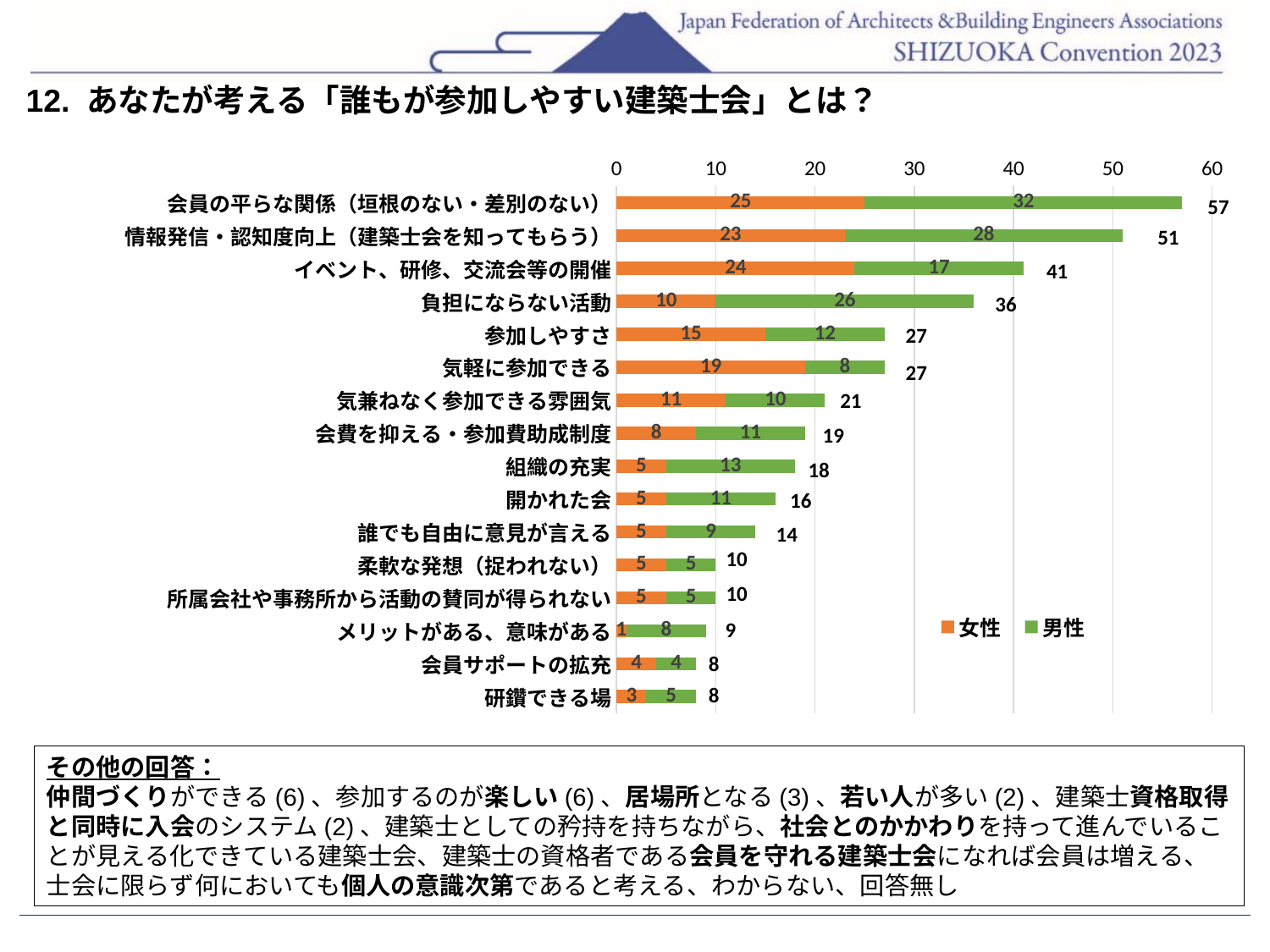

12. あなたが考える「誰もが参加しやすい建築士会」とは？

### Chart

| Category | 女性 | 男性 |
|---|---|---|
| 会員の平らな関係（垣根のない・差別のない） | 25.0 | 32.0 |
| 情報発信・認知度向上（建築士会を知ってもらう） | 23.0 | 28.0 |
| イベント、研修、交流会等の開催 | 24.0 | 17.0 |
| 負担にならない活動 | 10.0 | 26.0 |
| 参加しやすさ | 15.0 | 12.0 |
| 気軽に参加できる | 19.0 | 8.0 |
| 気兼ねなく参加できる雰囲気 | 11.0 | 10.0 |
| 会費を抑える・参加費助成制度 | 8.0 | 11.0 |
| 組織の充実 | 5.0 | 13.0 |
| 開かれた会 | 5.0 | 11.0 |
| 誰でも自由に意見が言える | 5.0 | 9.0 |
| 柔軟な発想（捉われない） | 5.0 | 5.0 |
| 所属会社や事務所から活動の賛同が得られない | 5.0 | 5.0 |
| メリットがある、意味がある | 1.0 | 8.0 |
| 会員サポートの拡充 | 4.0 | 4.0 |
| 研鑽できる場 | 3.0 | 5.0 |
57
51
41
36
27
27
21
19
18
16
14
8
8
その他の回答：
仲間づくりができる(6)、参加するのが楽しい(6)、居場所となる(3)、若い人が多い(2)、建築士資格取得と同時に入会のシステム(2)、建築士としての矜持を持ちながら、社会とのかかわりを持って進んでいることが見える化できている建築士会、建築士の資格者である会員を守れる建築士会になれば会員は増える、士会に限らず何においても個人の意識次第であると考える、わからない、回答無し